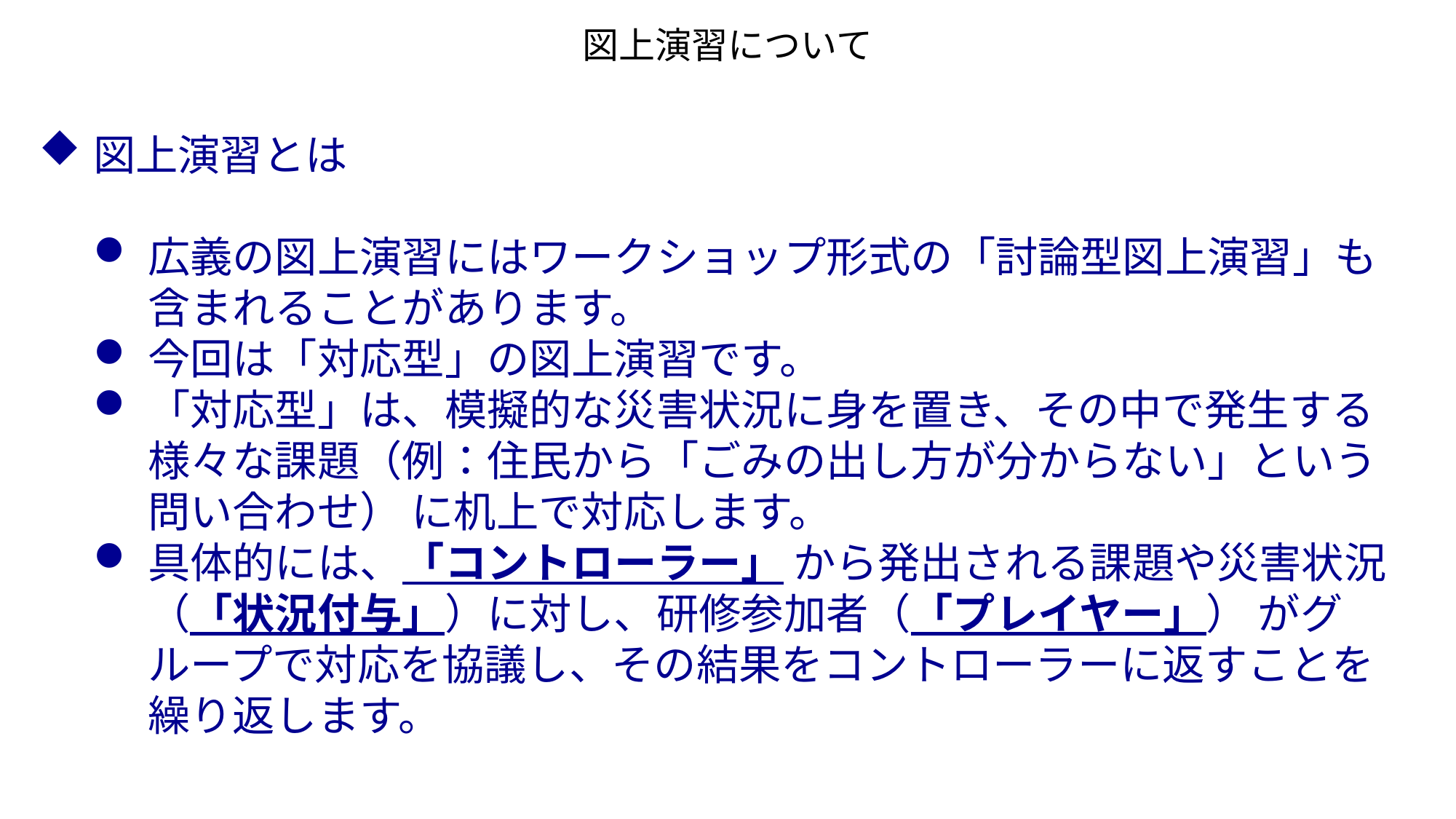

# 図上演習について
図上演習とは

広義の図上演習にはワークショップ形式の「討論型図上演習」も含まれることがあります。
今回は「対応型」の図上演習です。
「対応型」は、模擬的な災害状況に身を置き、その中で発生する様々な課題（例：住民から「ごみの出し方が分からない」という問い合わせ） に机上で対応します。
具体的には、「コントローラー」 から発出される課題や災害状況（「状況付与」）に対し、研修参加者（「プレイヤー」） がグループで対応を協議し、その結果をコントローラーに返すことを繰り返します。